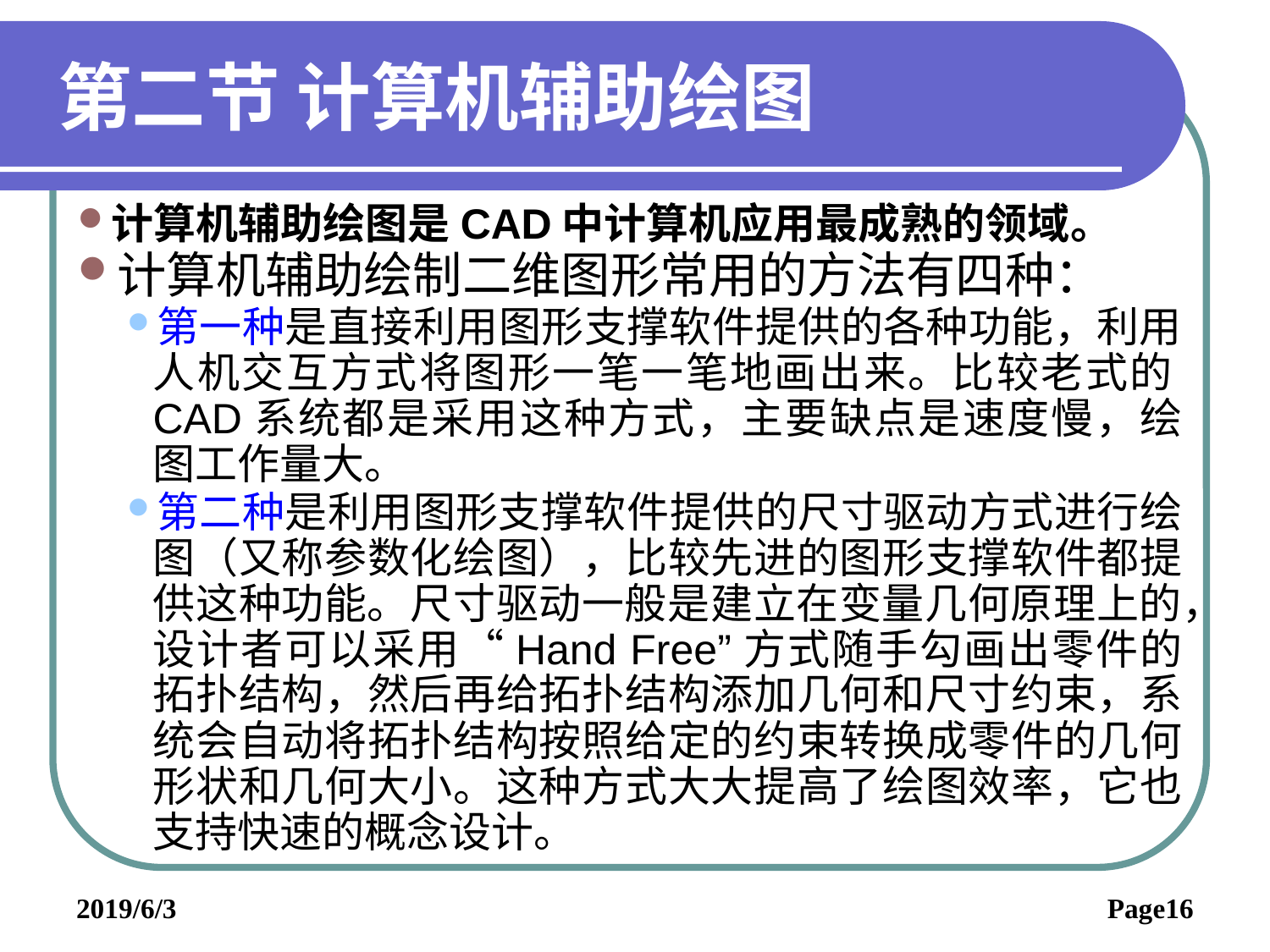

# 第二节 计算机辅助绘图
计算机辅助绘图是CAD中计算机应用最成熟的领域。
计算机辅助绘制二维图形常用的方法有四种：
第一种是直接利用图形支撑软件提供的各种功能，利用人机交互方式将图形一笔一笔地画出来。比较老式的CAD系统都是采用这种方式，主要缺点是速度慢，绘图工作量大。
第二种是利用图形支撑软件提供的尺寸驱动方式进行绘图（又称参数化绘图），比较先进的图形支撑软件都提供这种功能。尺寸驱动一般是建立在变量几何原理上的，设计者可以采用“Hand Free”方式随手勾画出零件的拓扑结构，然后再给拓扑结构添加几何和尺寸约束，系统会自动将拓扑结构按照给定的约束转换成零件的几何形状和几何大小。这种方式大大提高了绘图效率，它也支持快速的概念设计。
2019/6/3
Page16